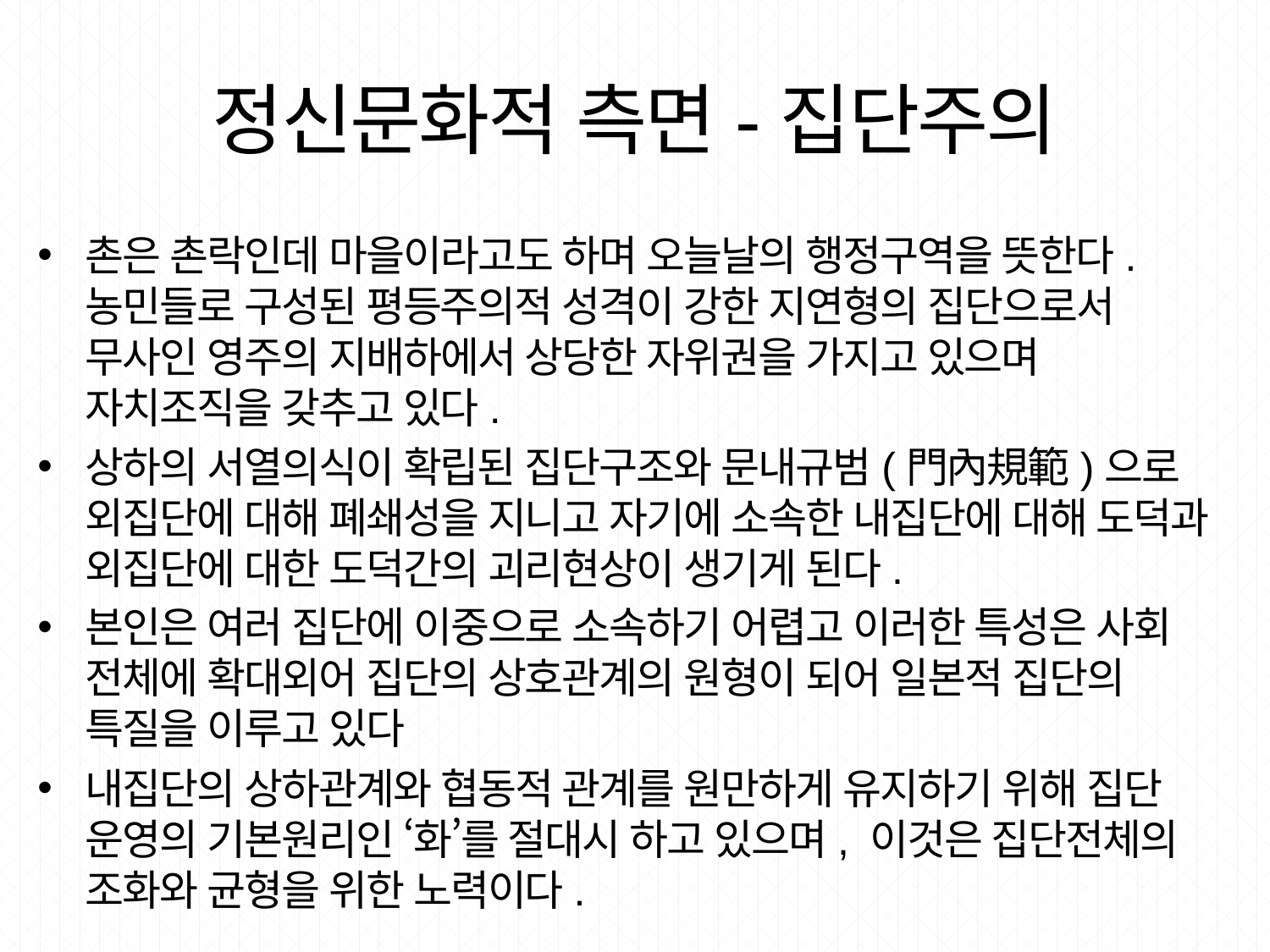

# 정신문화적 측면-집단주의
촌은 촌락인데 마을이라고도 하며 오늘날의 행정구역을 뜻한다. 농민들로 구성된 평등주의적 성격이 강한 지연형의 집단으로서 무사인 영주의 지배하에서 상당한 자위권을 가지고 있으며 자치조직을 갖추고 있다.
상하의 서열의식이 확립된 집단구조와 문내규범(門內規範)으로 외집단에 대해 폐쇄성을 지니고 자기에 소속한 내집단에 대해 도덕과 외집단에 대한 도덕간의 괴리현상이 생기게 된다.
본인은 여러 집단에 이중으로 소속하기 어렵고 이러한 특성은 사회 전체에 확대외어 집단의 상호관계의 원형이 되어 일본적 집단의 특질을 이루고 있다
내집단의 상하관계와 협동적 관계를 원만하게 유지하기 위해 집단 운영의 기본원리인 ‘화’를 절대시 하고 있으며, 이것은 집단전체의 조화와 균형을 위한 노력이다.